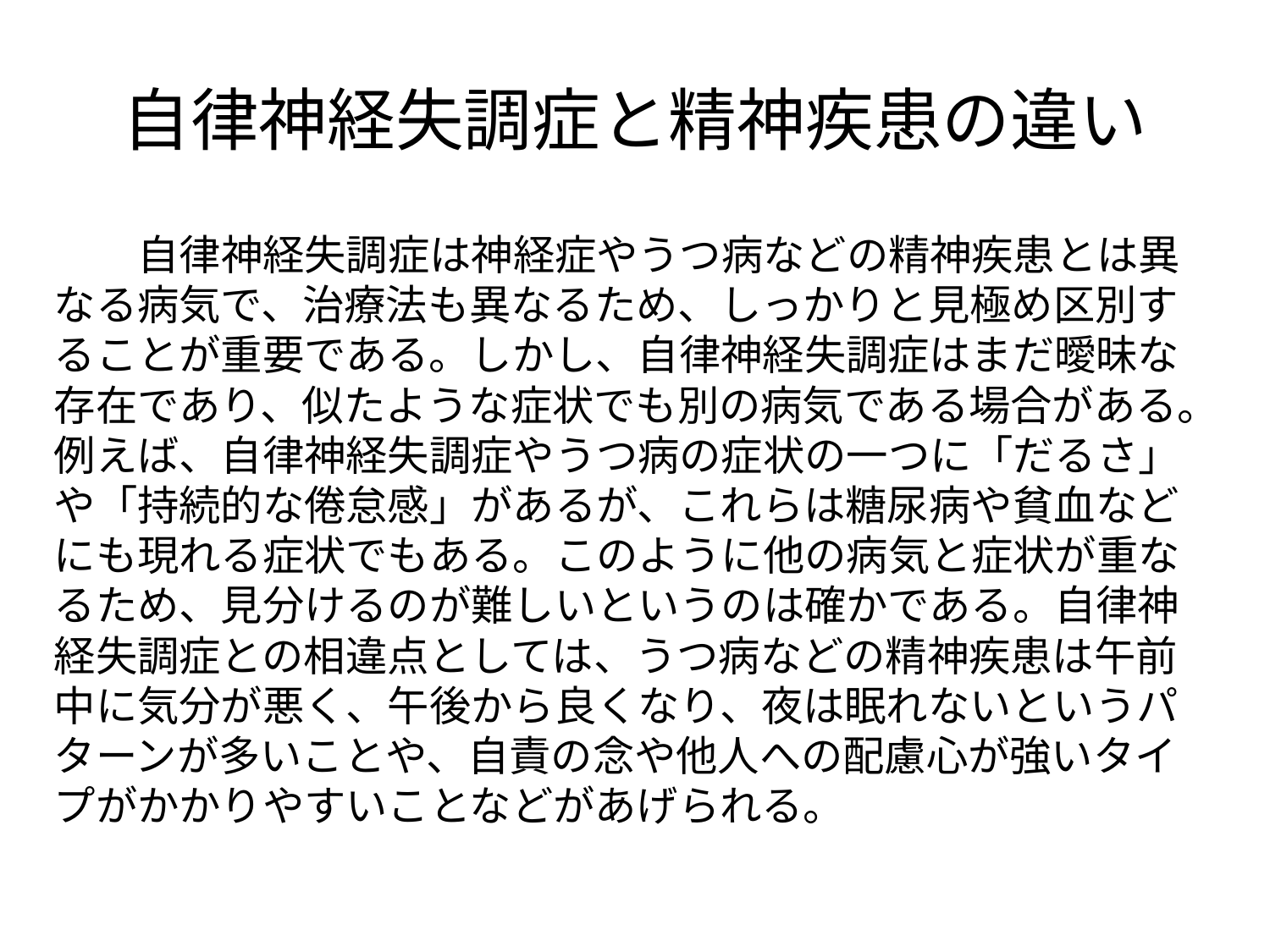

# 自律神経失調症と精神疾患の違い
　　　自律神経失調症は神経症やうつ病などの精神疾患とは異なる病気で、治療法も異なるため、しっかりと見極め区別することが重要である。しかし、自律神経失調症はまだ曖昧な存在であり、似たような症状でも別の病気である場合がある。例えば、自律神経失調症やうつ病の症状の一つに「だるさ」や「持続的な倦怠感」があるが、これらは糖尿病や貧血などにも現れる症状でもある。このように他の病気と症状が重なるため、見分けるのが難しいというのは確かである。自律神経失調症との相違点としては、うつ病などの精神疾患は午前中に気分が悪く、午後から良くなり、夜は眠れないというパターンが多いことや、自責の念や他人への配慮心が強いタイプがかかりやすいことなどがあげられる。